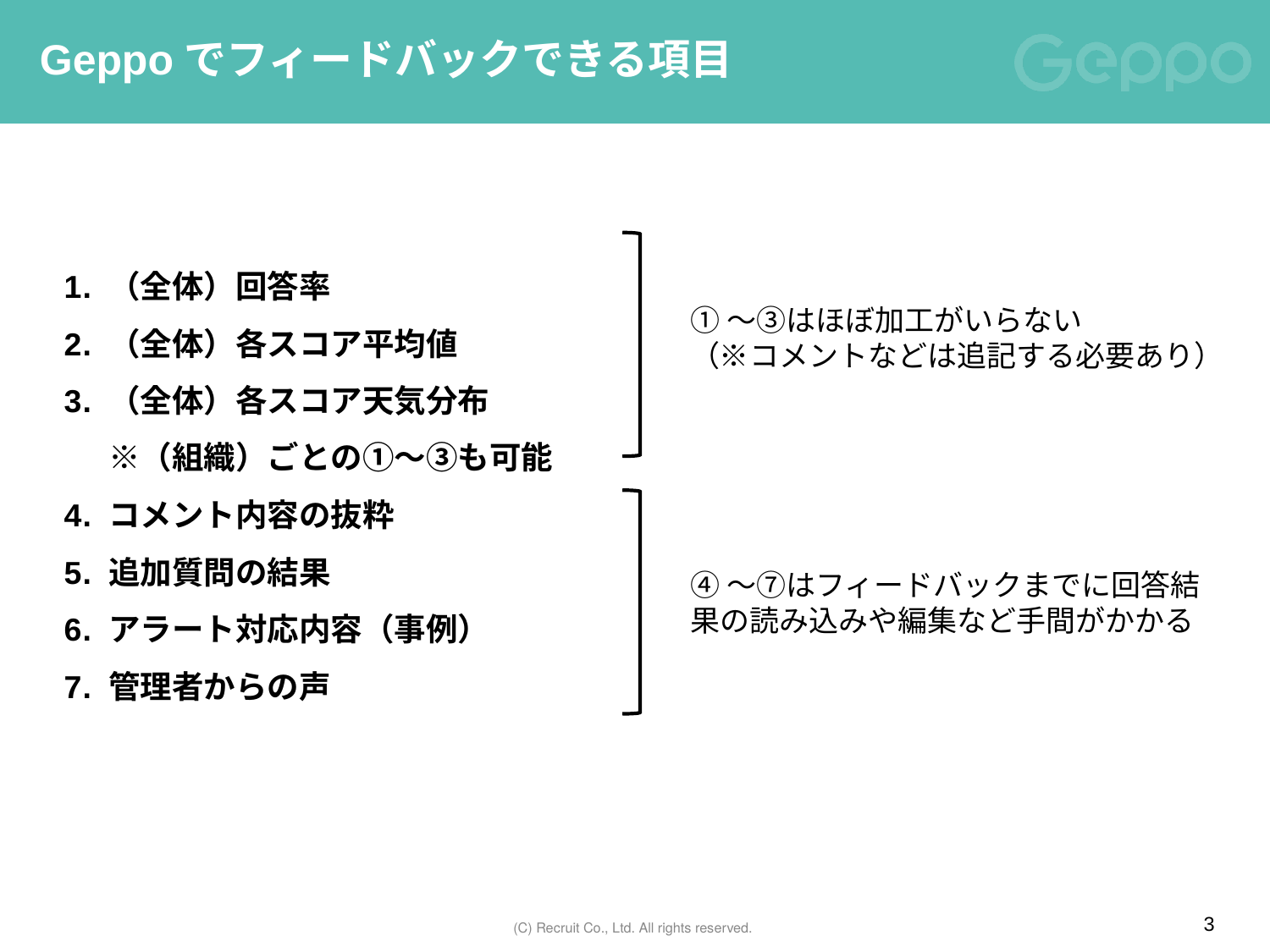

# Geppoでフィードバックできる項目

（全体）回答率
（全体）各スコア平均値
（全体）各スコア天気分布
※（組織）ごとの①～③も可能
コメント内容の抜粋
追加質問の結果
アラート対応内容（事例）
管理者からの声
①～③はほぼ加工がいらない
（※コメントなどは追記する必要あり）

④～⑦はフィードバックまでに回答結果の読み込みや編集など手間がかかる
3